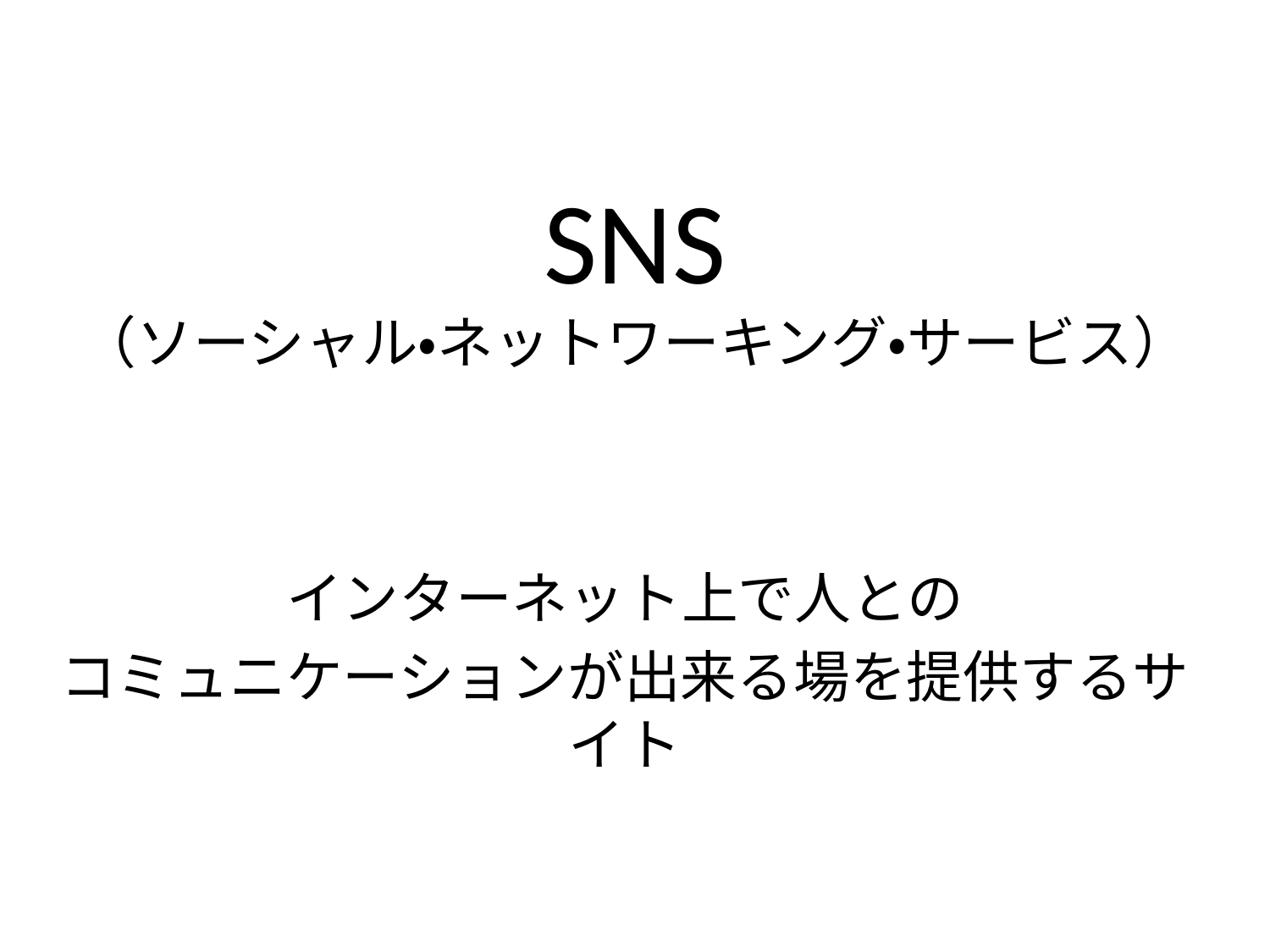

# SNS （ソーシャル・ネットワーキング・サービス）
インターネット上で人との
コミュニケーションが出来る場を提供するサイト